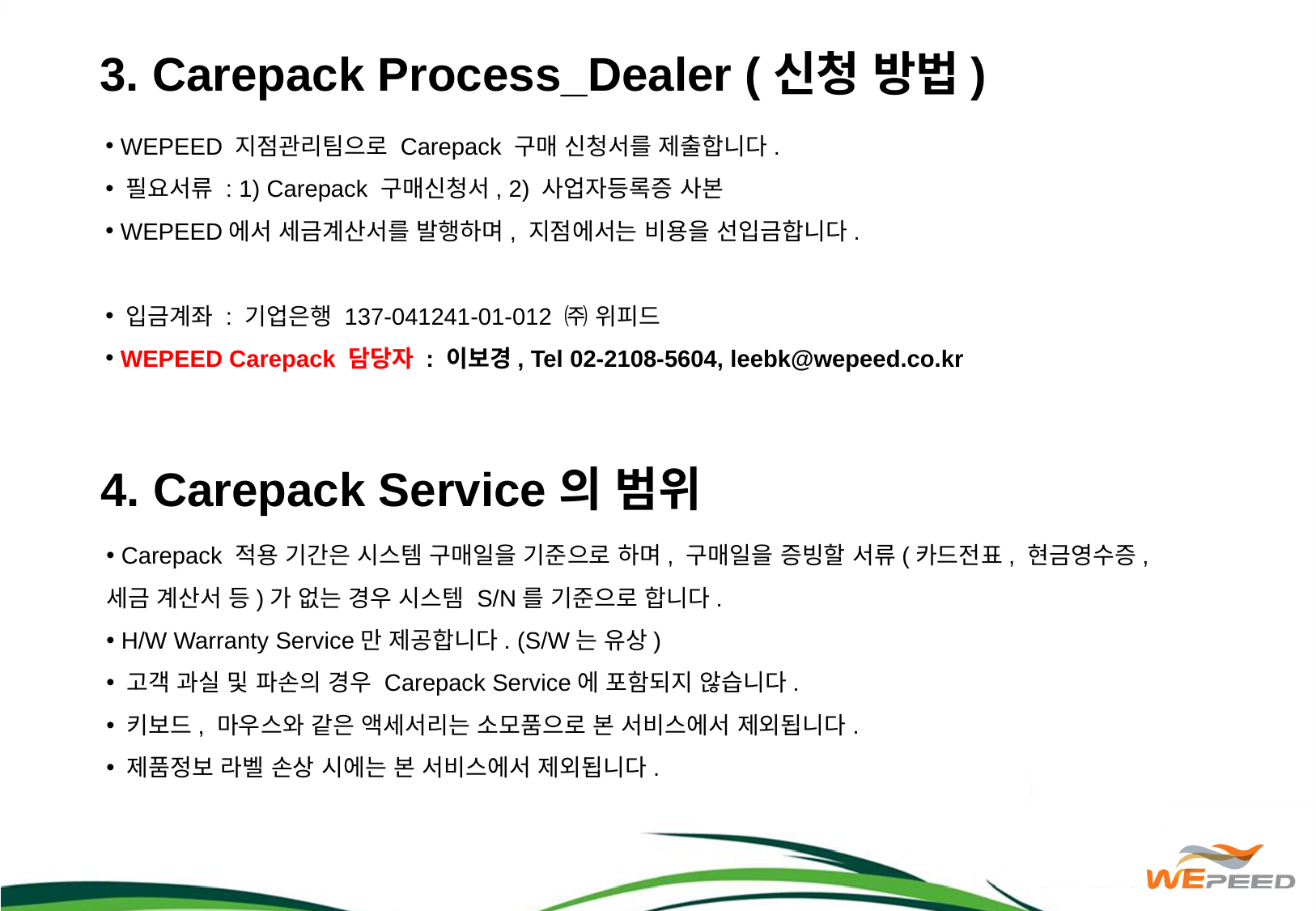

3. Carepack Process_Dealer (신청 방법)
 WEPEED 지점관리팀으로 Carepack 구매 신청서를 제출합니다.
 필요서류 : 1) Carepack 구매신청서, 2) 사업자등록증 사본
 WEPEED에서 세금계산서를 발행하며, 지점에서는 비용을 선입금합니다.

 입금계좌 : 기업은행 137-041241-01-012 ㈜ 위피드
 WEPEED Carepack 담당자 : 이보경, Tel 02-2108-5604, leebk@wepeed.co.kr
4. Carepack Service의 범위
 Carepack 적용 기간은 시스템 구매일을 기준으로 하며, 구매일을 증빙할 서류(카드전표, 현금영수증, 세금 계산서 등)가 없는 경우 시스템 S/N를 기준으로 합니다.
 H/W Warranty Service만 제공합니다. (S/W는 유상)
 고객 과실 및 파손의 경우 Carepack Service에 포함되지 않습니다.
 키보드, 마우스와 같은 액세서리는 소모품으로 본 서비스에서 제외됩니다.
 제품정보 라벨 손상 시에는 본 서비스에서 제외됩니다.